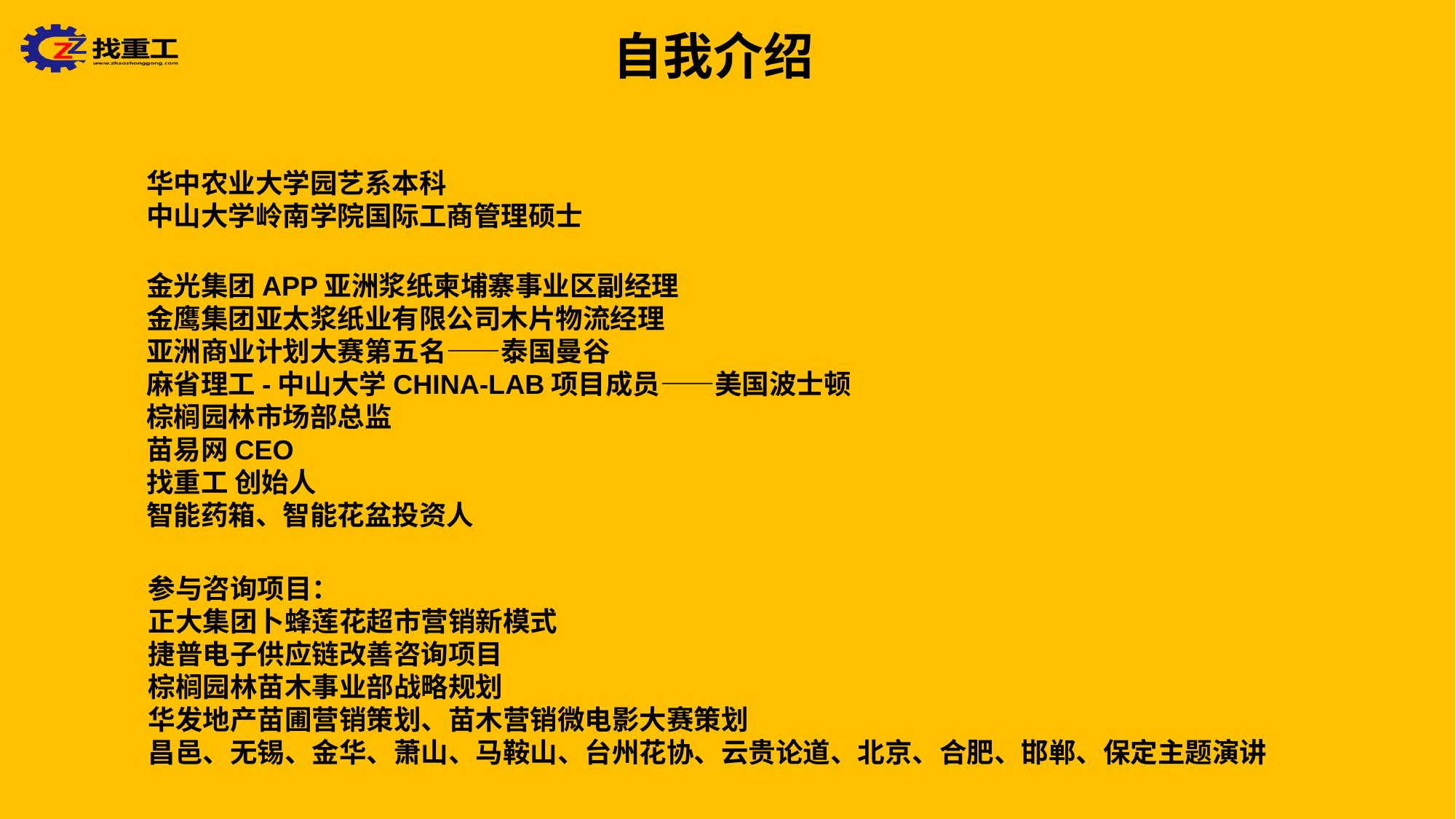

自我介绍
华中农业大学园艺系本科
中山大学岭南学院国际工商管理硕士
金光集团APP亚洲浆纸柬埔寨事业区副经理
金鹰集团亚太浆纸业有限公司木片物流经理
亚洲商业计划大赛第五名——泰国曼谷
麻省理工-中山大学CHINA-LAB项目成员——美国波士顿
棕榈园林市场部总监
苗易网CEO
找重工 创始人
智能药箱、智能花盆投资人
参与咨询项目：
正大集团卜蜂莲花超市营销新模式
捷普电子供应链改善咨询项目
棕榈园林苗木事业部战略规划
华发地产苗圃营销策划、苗木营销微电影大赛策划
昌邑、无锡、金华、萧山、马鞍山、台州花协、云贵论道、北京、合肥、邯郸、保定主题演讲